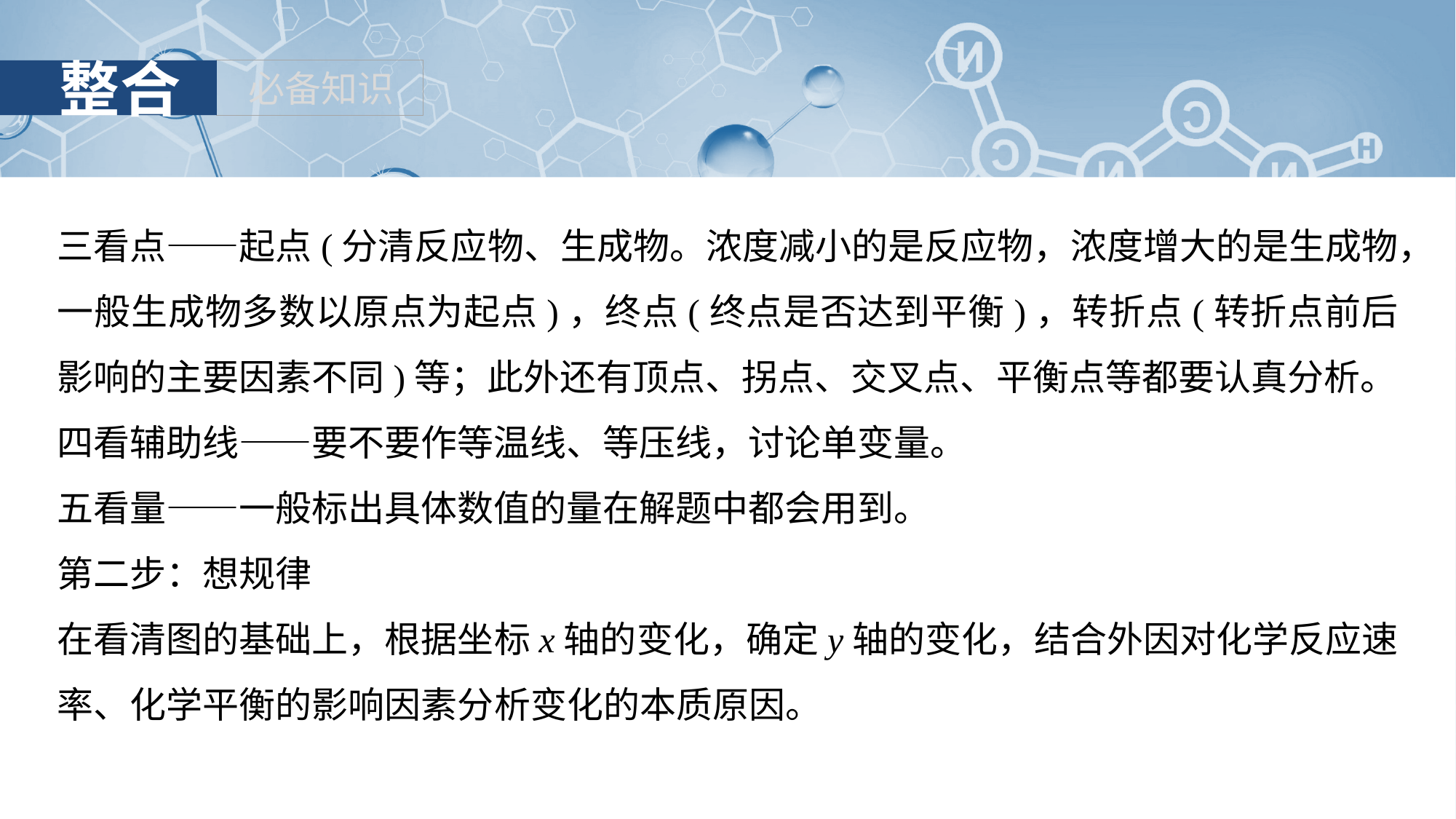

三看点——起点(分清反应物、生成物。浓度减小的是反应物，浓度增大的是生成物，一般生成物多数以原点为起点)，终点(终点是否达到平衡)，转折点(转折点前后影响的主要因素不同)等；此外还有顶点、拐点、交叉点、平衡点等都要认真分析。
四看辅助线——要不要作等温线、等压线，讨论单变量。
五看量——一般标出具体数值的量在解题中都会用到。
第二步：想规律
在看清图的基础上，根据坐标x轴的变化，确定y轴的变化，结合外因对化学反应速率、化学平衡的影响因素分析变化的本质原因。